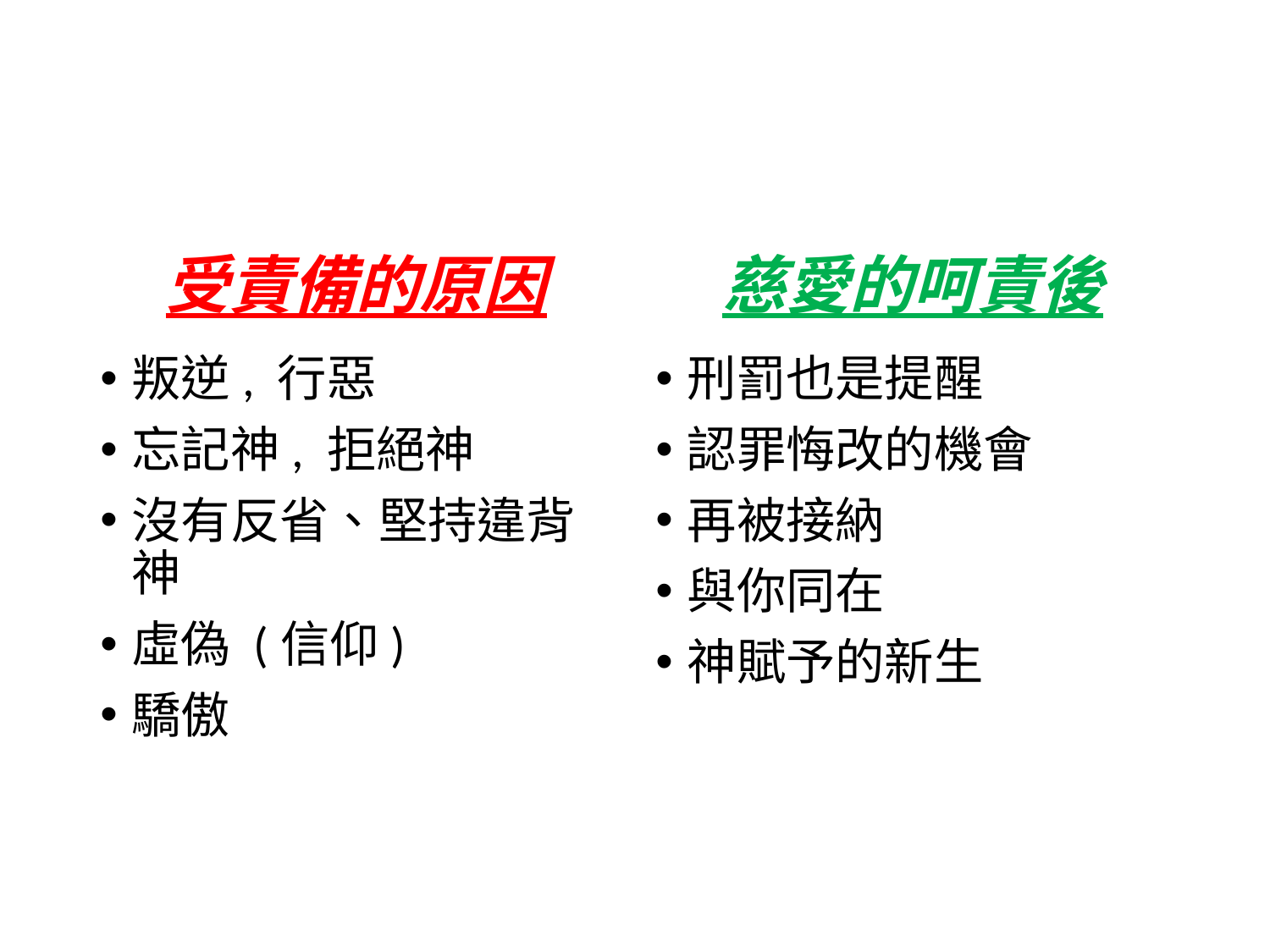

#
受責備的原因
慈愛的呵責後
叛逆, 行惡
忘記神, 拒絕神
沒有反省、堅持違背神
虛偽 (信仰)
驕傲

刑罰也是提醒
認罪悔改的機會
再被接納
與你同在
神賦予的新生